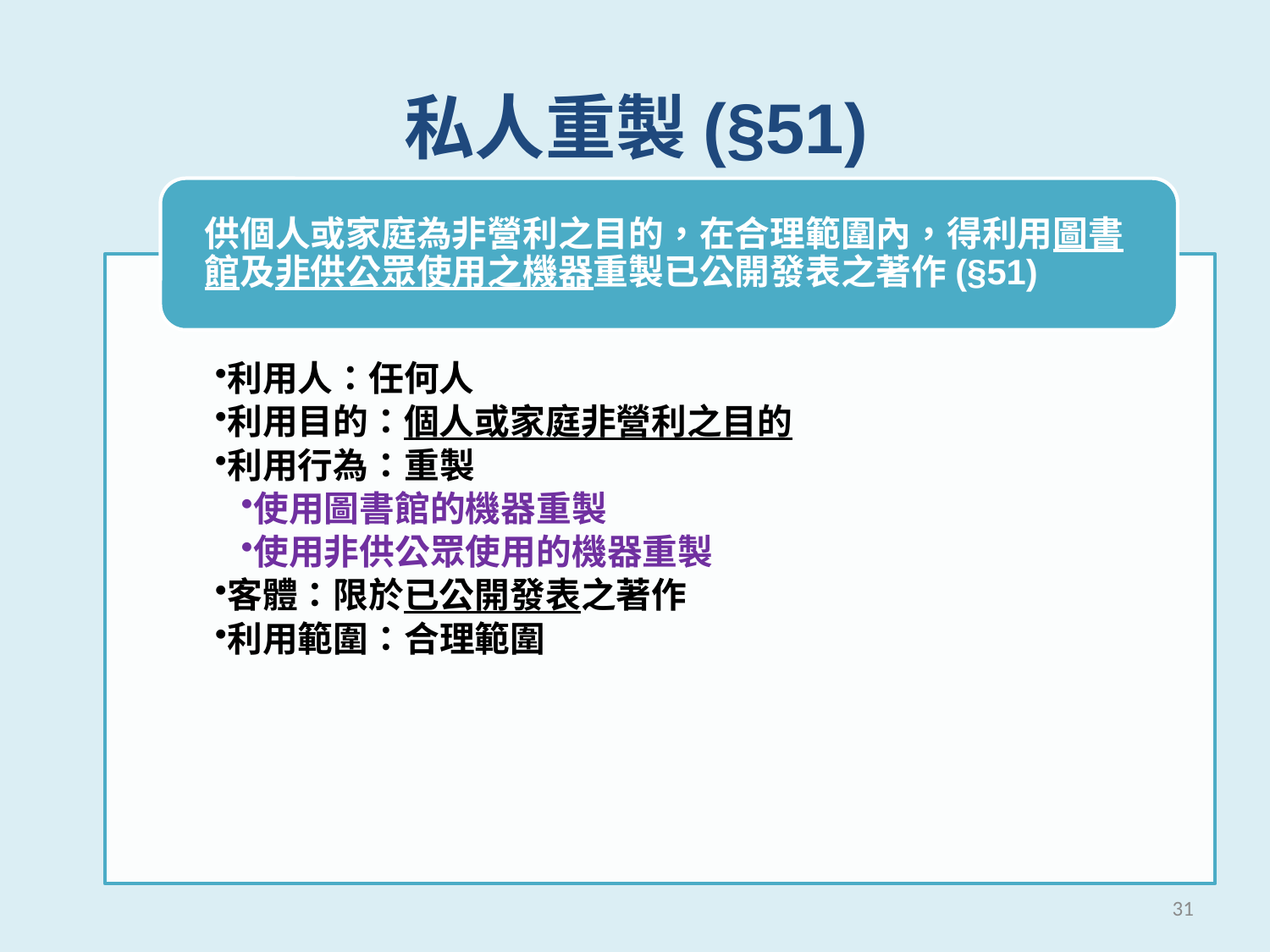

# 私人重製(§51)
利用人：任何人
利用目的：個人或家庭非營利之目的
利用行為：重製
使用圖書館的機器重製
使用非供公眾使用的機器重製
客體：限於已公開發表之著作
利用範圍：合理範圍
供個人或家庭為非營利之目的，在合理範圍內，得利用圖書館及非供公眾使用之機器重製已公開發表之著作(§51)
31